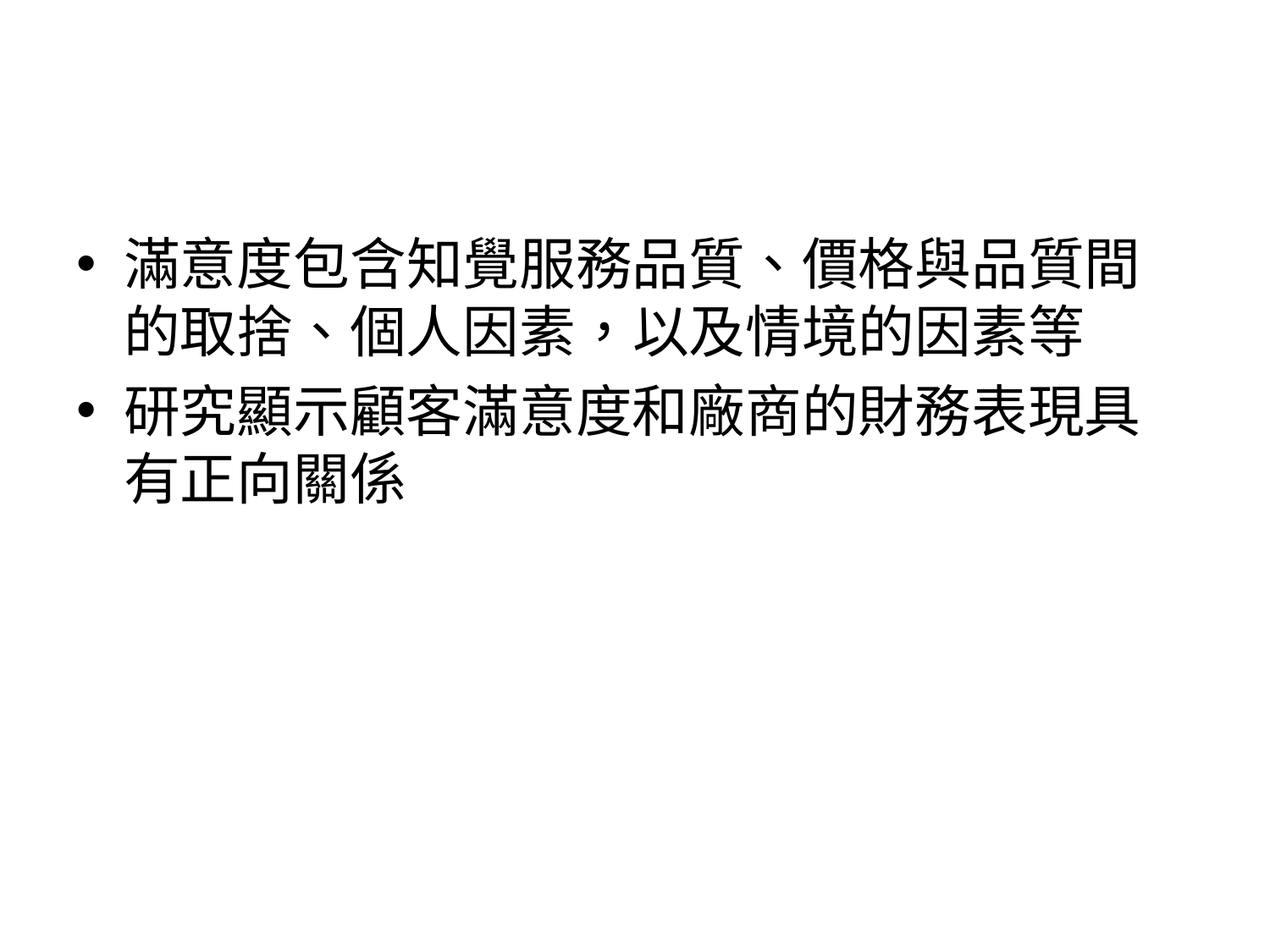

#
滿意度包含知覺服務品質、價格與品質間的取捨、個人因素，以及情境的因素等
研究顯示顧客滿意度和廠商的財務表現具有正向關係